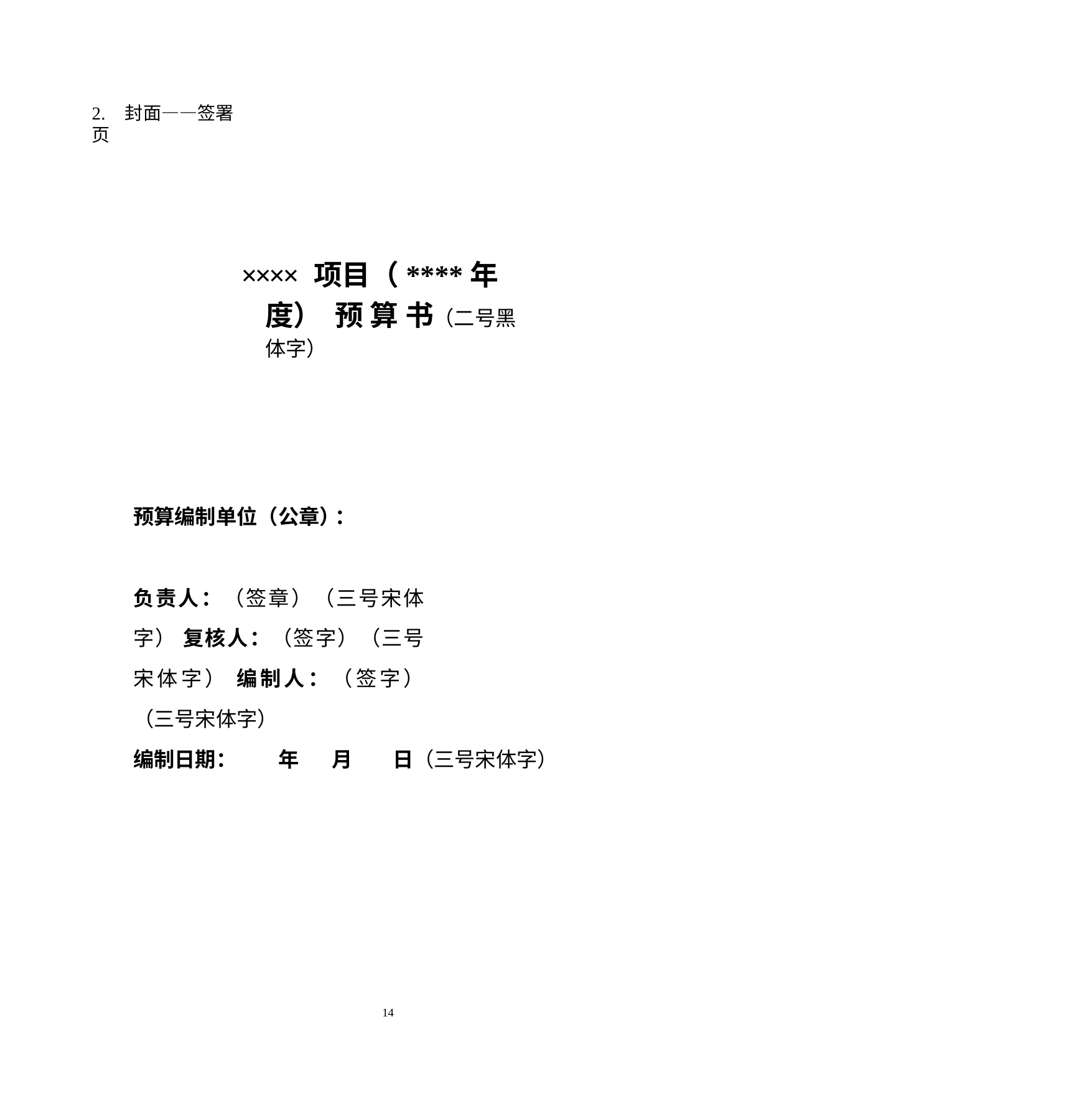

2.	封面——签署页
×××× 项目（****年度）  预 算 书（二号黑体字）
预算编制单位（公章）：

负责人：（签章）（三号宋体字） 复核人：（签字）（三号宋体字） 编制人：（签字）（三号宋体字）
编制日期：
年	月
日（三号宋体字）
14